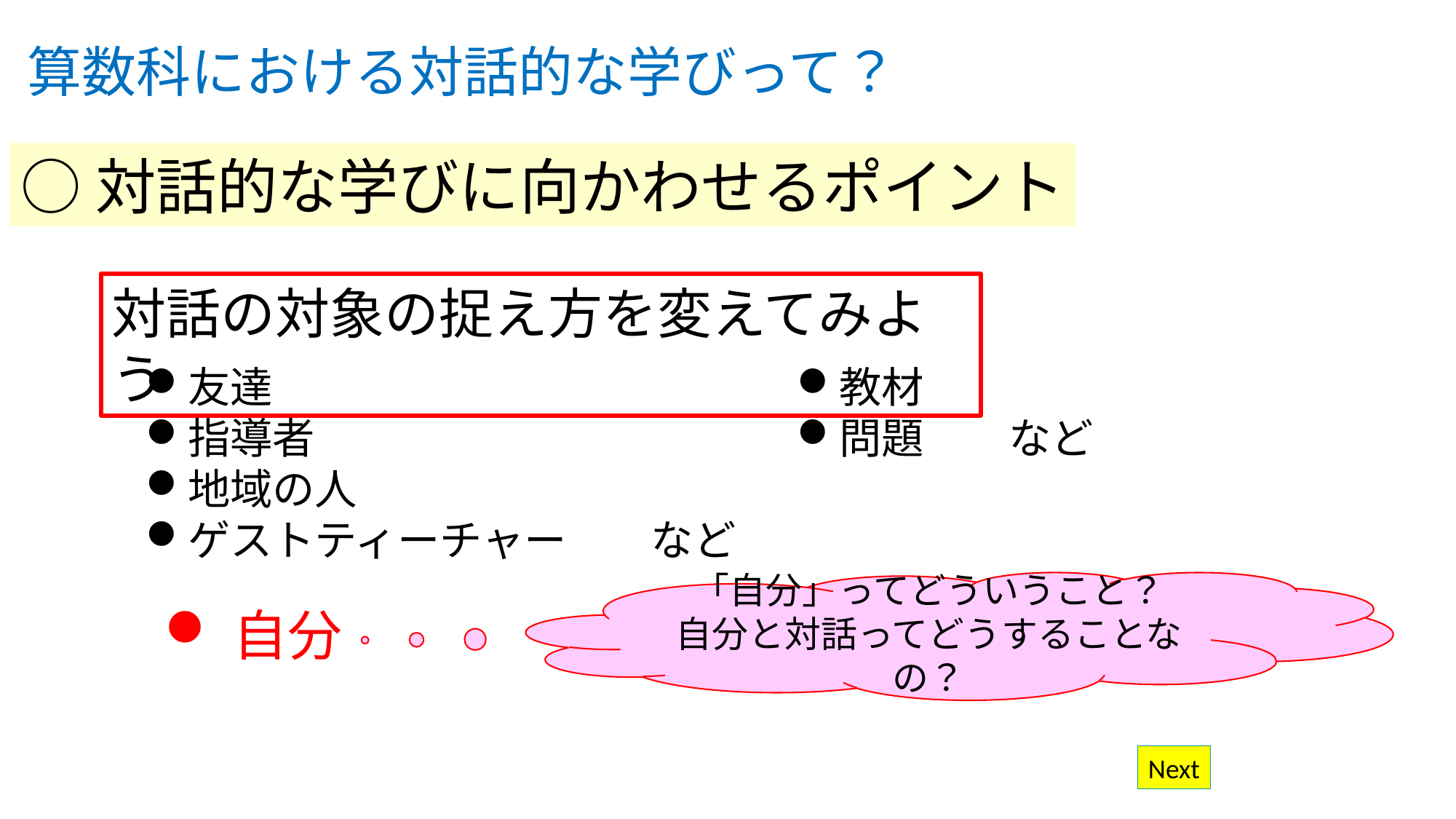

# 算数科における対話的な学びって？
○対話的な学びに向かわせるポイント
対話の対象の捉え方を変えてみよう
友達
指導者
地域の人
ゲストティーチャー　　など
教材
問題　　など
「自分」ってどういうこと？
自分と対話ってどうすることなの？
自分
Next